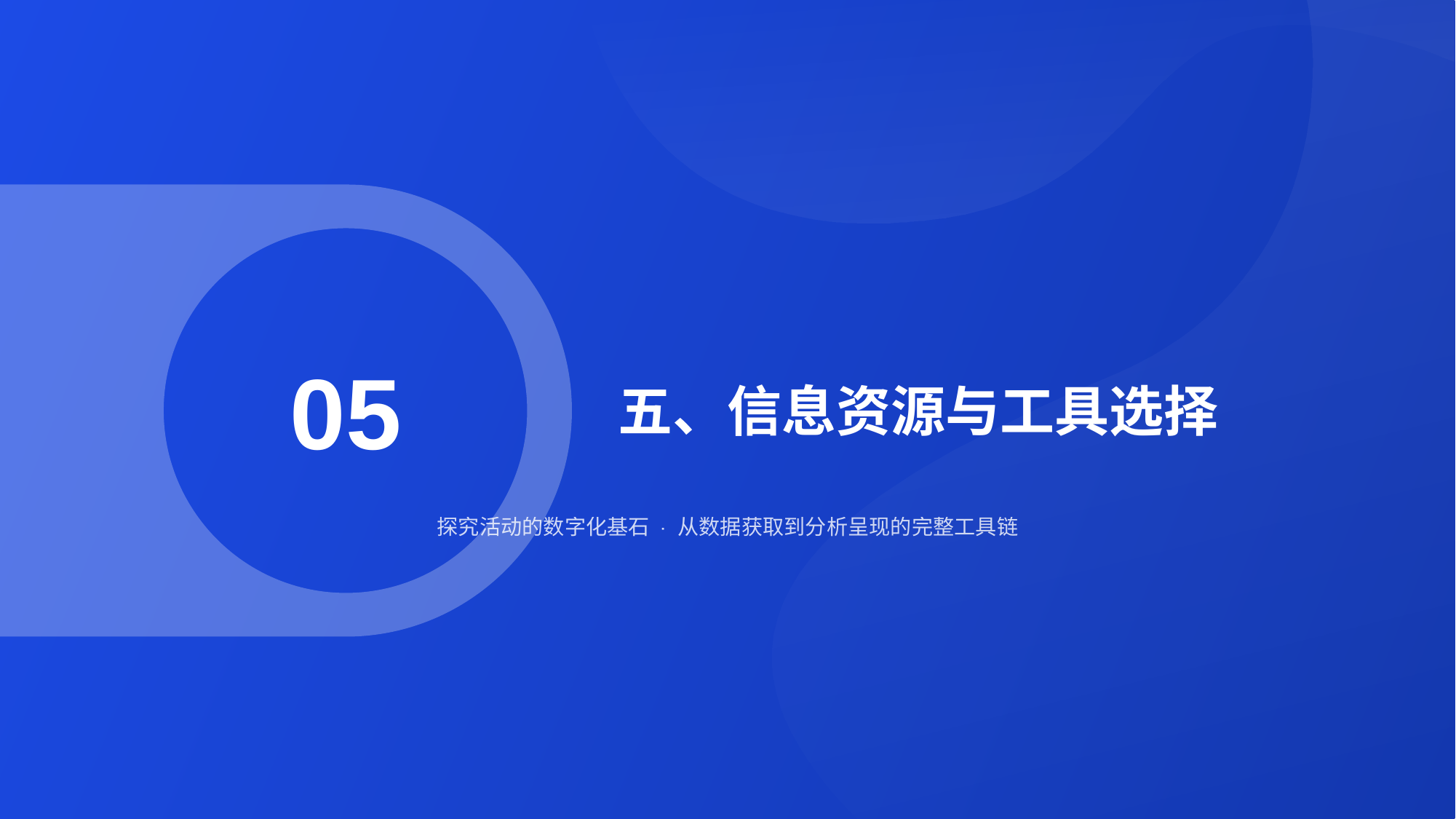

05
# 五、信息资源与工具选择
探究活动的数字化基石 · 从数据获取到分析呈现的完整工具链